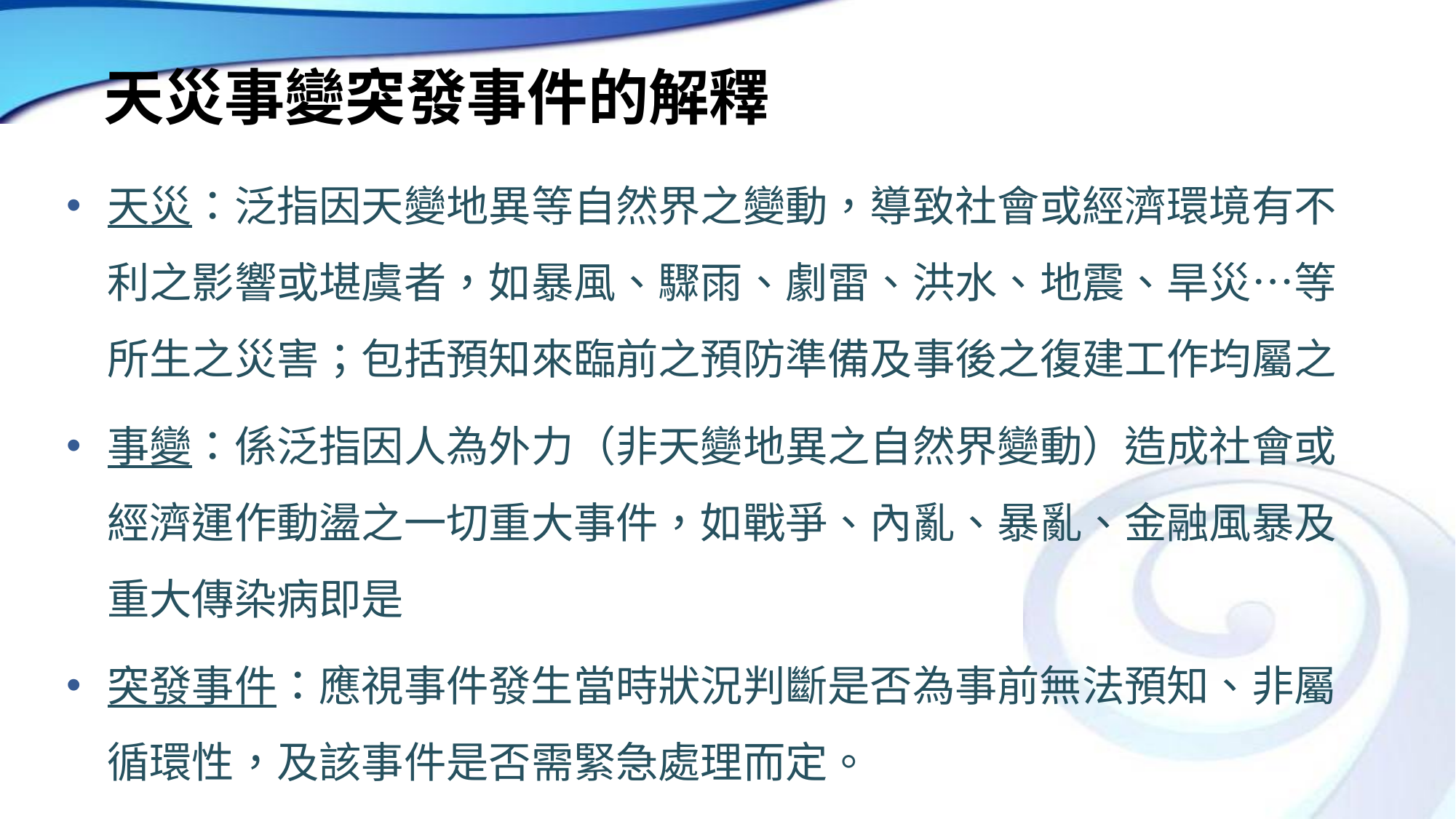

# 天災事變突發事件的解釋
天災：泛指因天變地異等自然界之變動，導致社會或經濟環境有不利之影響或堪虞者，如暴風、驟雨、劇雷、洪水、地震、旱災⋯等所生之災害；包括預知來臨前之預防準備及事後之復建工作均屬之
事變：係泛指因人為外力（非天變地異之自然界變動）造成社會或經濟運作動盪之一切重大事件，如戰爭、內亂、暴亂、金融風暴及重大傳染病即是
突發事件：應視事件發生當時狀況判斷是否為事前無法預知、非屬循環性，及該事件是否需緊急處理而定。